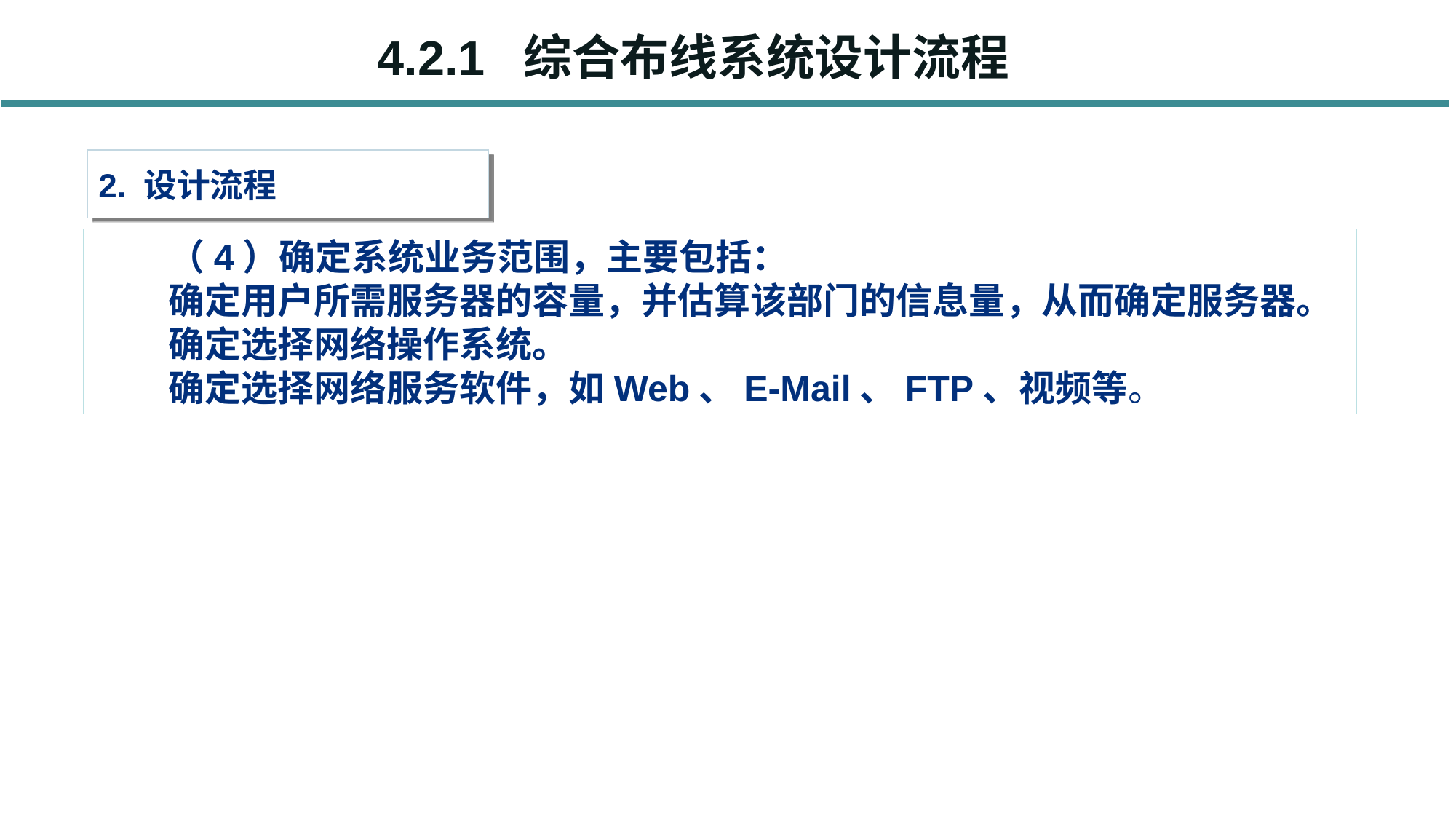

4.2.1  综合布线系统设计流程
2. 设计流程
（4）确定系统业务范围，主要包括：
确定用户所需服务器的容量，并估算该部门的信息量，从而确定服务器。
确定选择网络操作系统。
确定选择网络服务软件，如Web、E-Mail、FTP、视频等。